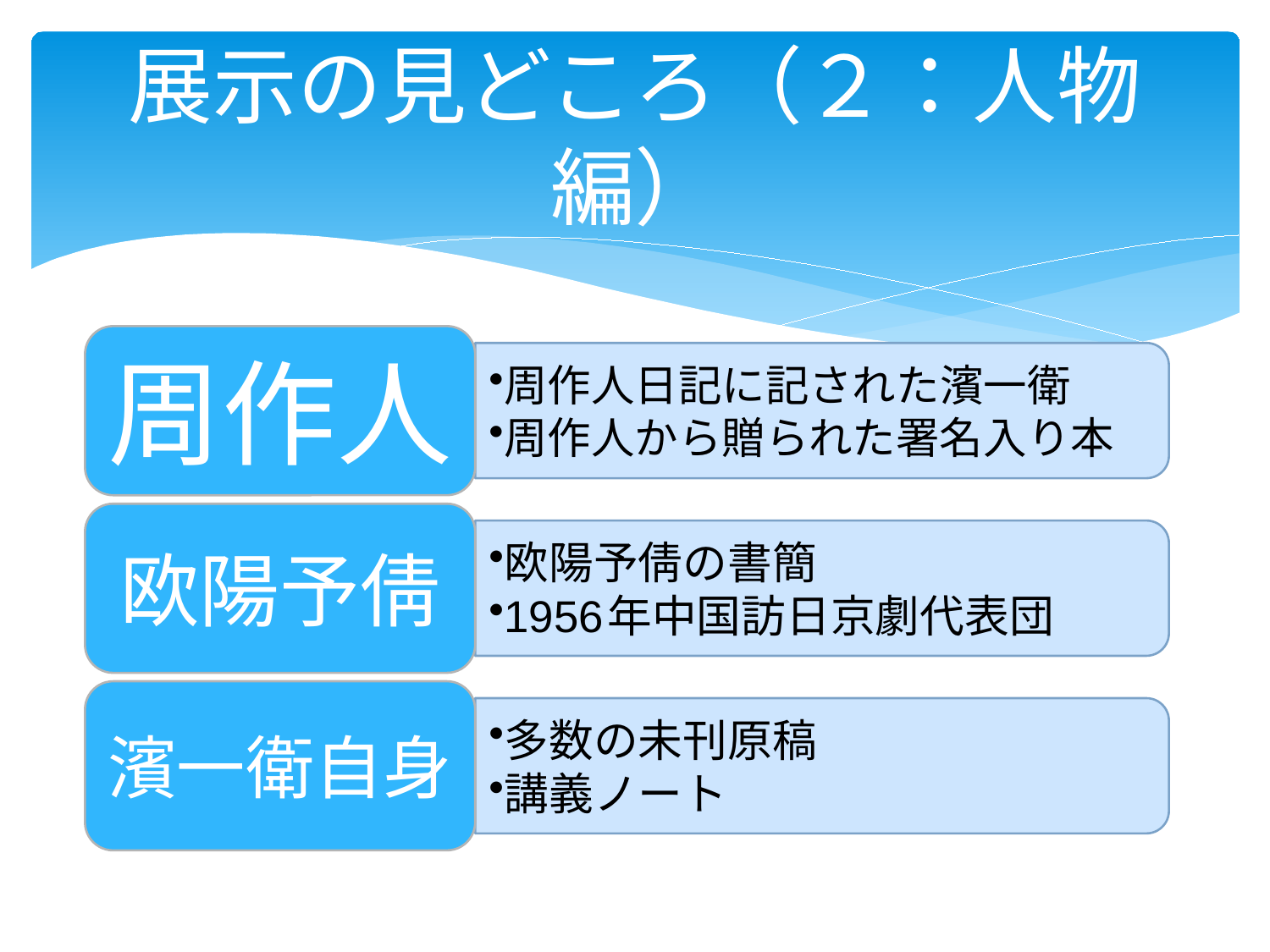

# 展示の見どころ（２：人物編）
周作人
周作人日記に記された濱一衛
周作人から贈られた署名入り本
欧陽予倩
欧陽予倩の書簡
濱一衛自身
多数の未刊原稿
講義ノート
1956年中国訪日京劇代表団